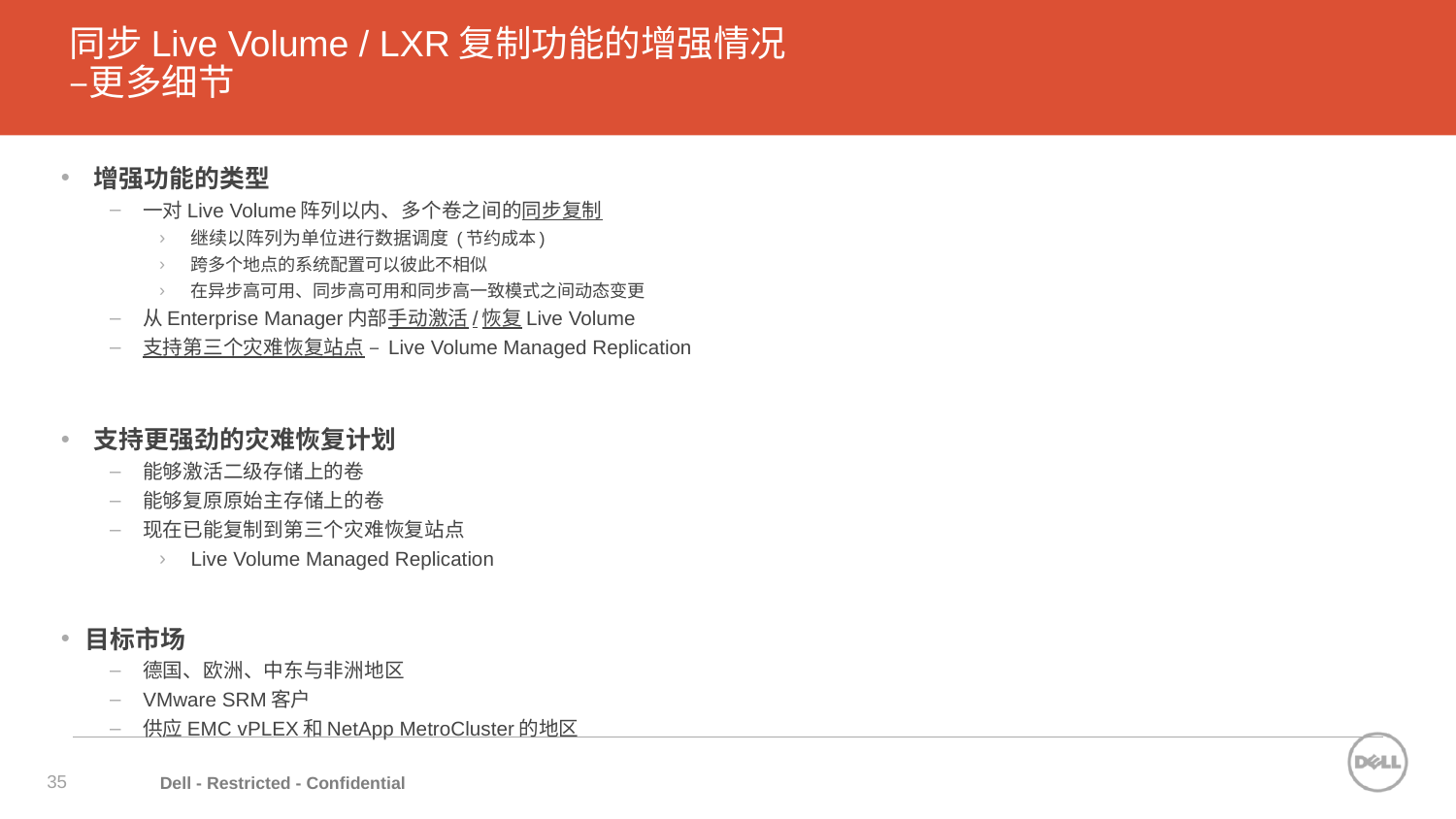

# 同步Live Volume / LXR复制功能的增强情况 –更多细节
增强功能的类型
一对Live Volume阵列以内、多个卷之间的同步复制
继续以阵列为单位进行数据调度 (节约成本)
跨多个地点的系统配置可以彼此不相似
在异步高可用、同步高可用和同步高一致模式之间动态变更
从Enterprise Manager内部手动激活/恢复Live Volume
支持第三个灾难恢复站点 – Live Volume Managed Replication

支持更强劲的灾难恢复计划
能够激活二级存储上的卷
能够复原原始主存储上的卷
现在已能复制到第三个灾难恢复站点
Live Volume Managed Replication

目标市场
德国、欧洲、中东与非洲地区
VMware SRM客户
供应EMC vPLEX和NetApp MetroCluster的地区